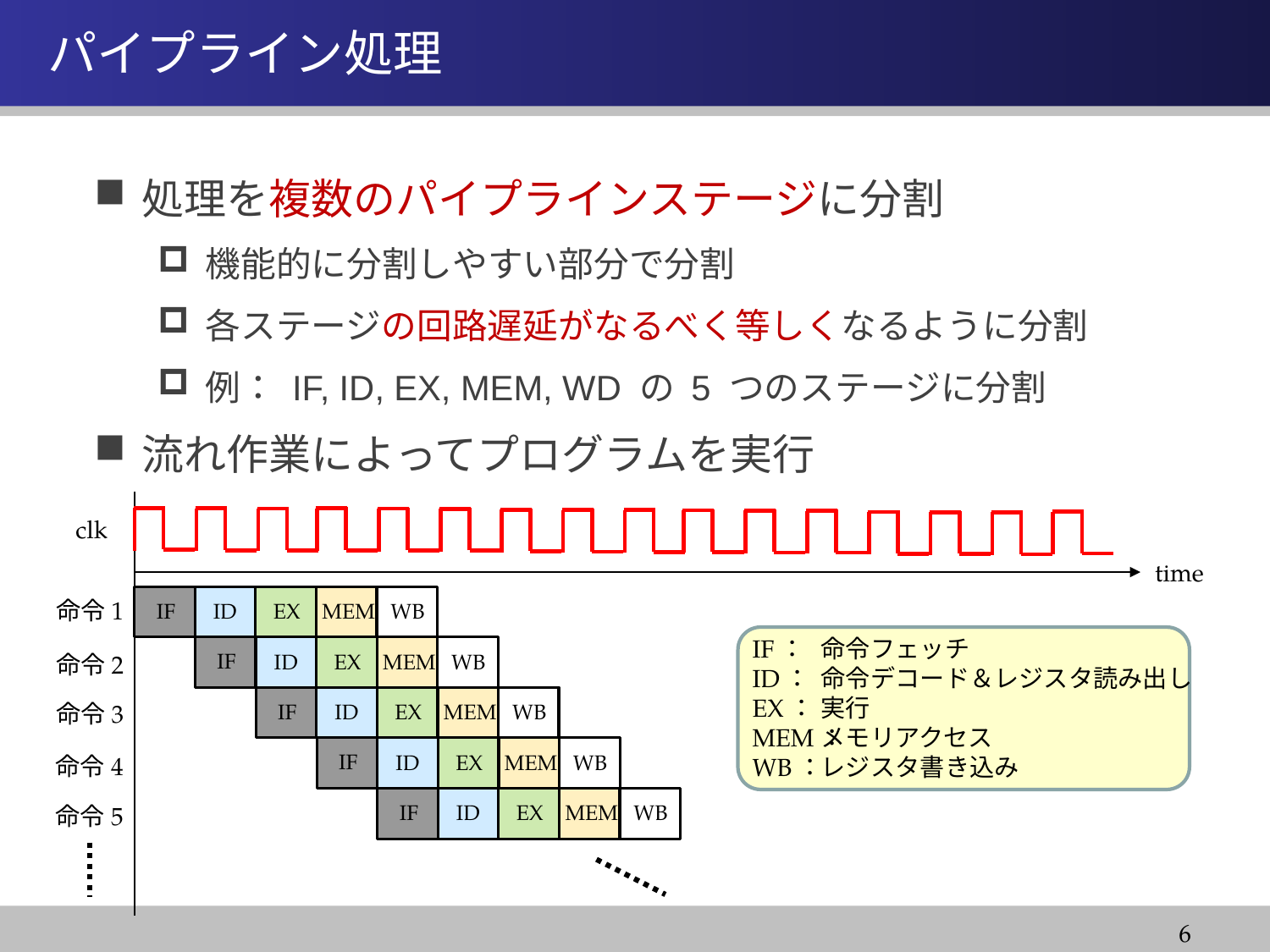

情報システム基盤学基礎１
# パイプライン処理
処理を複数のパイプラインステージに分割
機能的に分割しやすい部分で分割
各ステージの回路遅延がなるべく等しくなるように分割
例： IF, ID, EX, MEM, WD の 5 つのステージに分割
流れ作業によってプログラムを実行
clk
time

命令1
IF
ID
EX
MEM
WB
命令フェッチ
命令デコード＆レジスタ読み出し
実行
メモリアクセス
レジスタ書き込み

IF：
ID：
EX：
MEM：
WB：

IF
ID
EX
MEM
WB
命令2

IF
命令3
ID
EX
MEM
WB

IF
ID
EX
MEM
WB
命令4

IF
ID
EX
MEM
WB
命令5
6